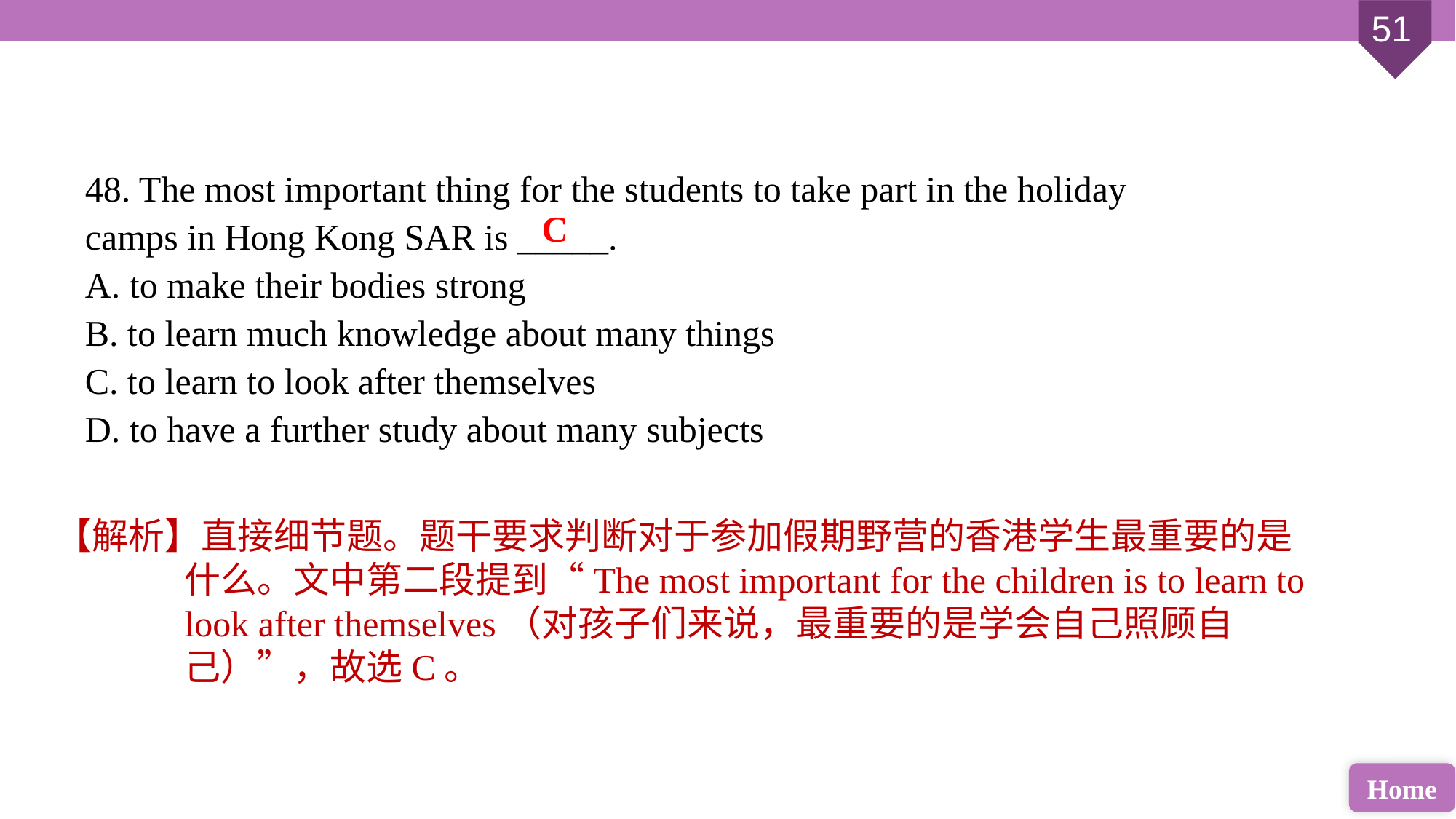

48. The most important thing for the students to take part in the holiday camps in Hong Kong SAR is _____.
A. to make their bodies strong
B. to learn much knowledge about many things
C. to learn to look after themselves
D. to have a further study about many subjects
C
【解析】直接细节题。题干要求判断对于参加假期野营的香港学生最重要的是什么。文中第二段提到“The most important for the children is to learn to look after themselves（对孩子们来说，最重要的是学会自己照顾自己）”，故选C。